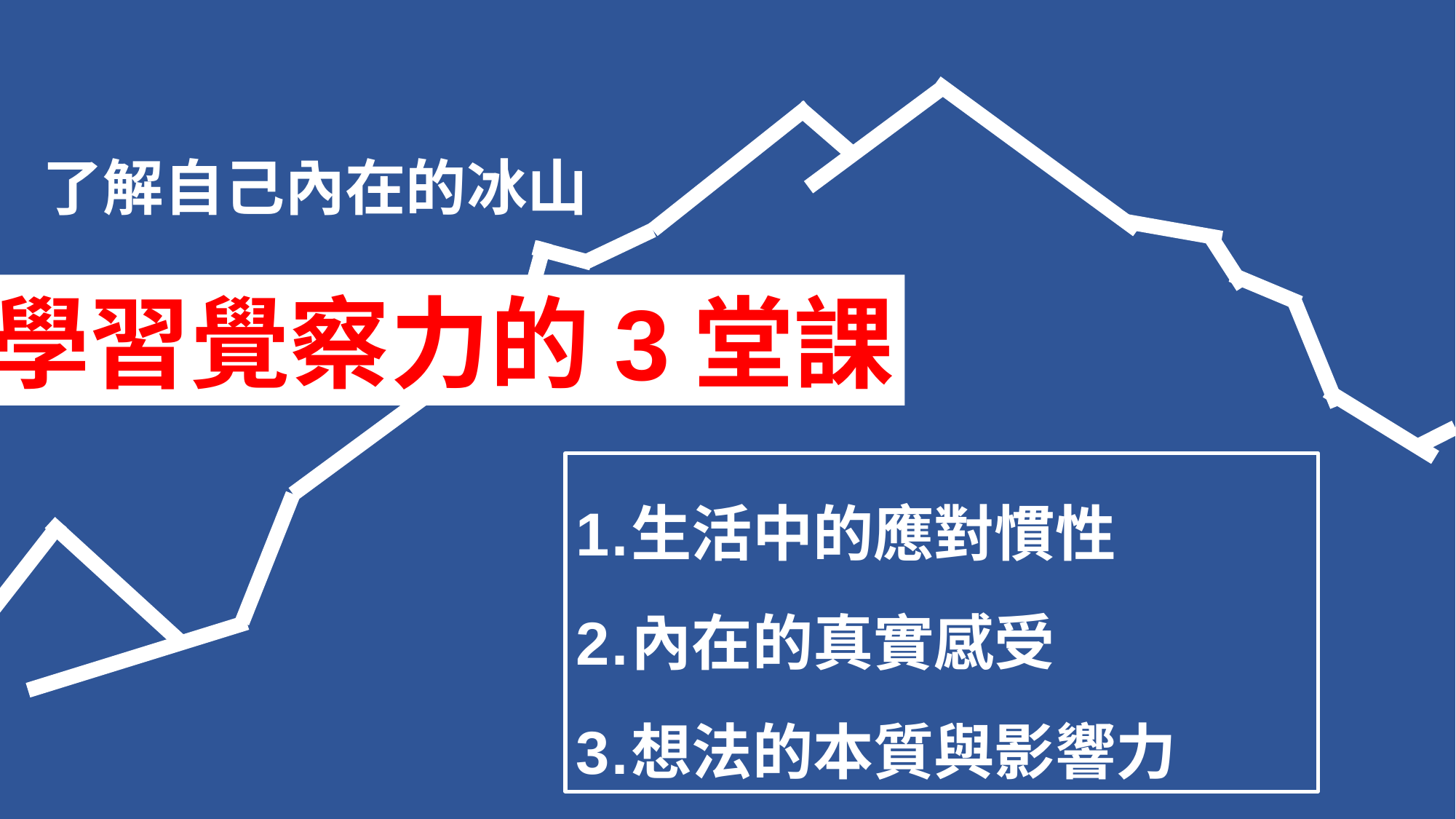

了解自己內在的冰山
學習覺察力的3堂課
生活中的應對慣性
內在的真實感受
想法的本質與影響力